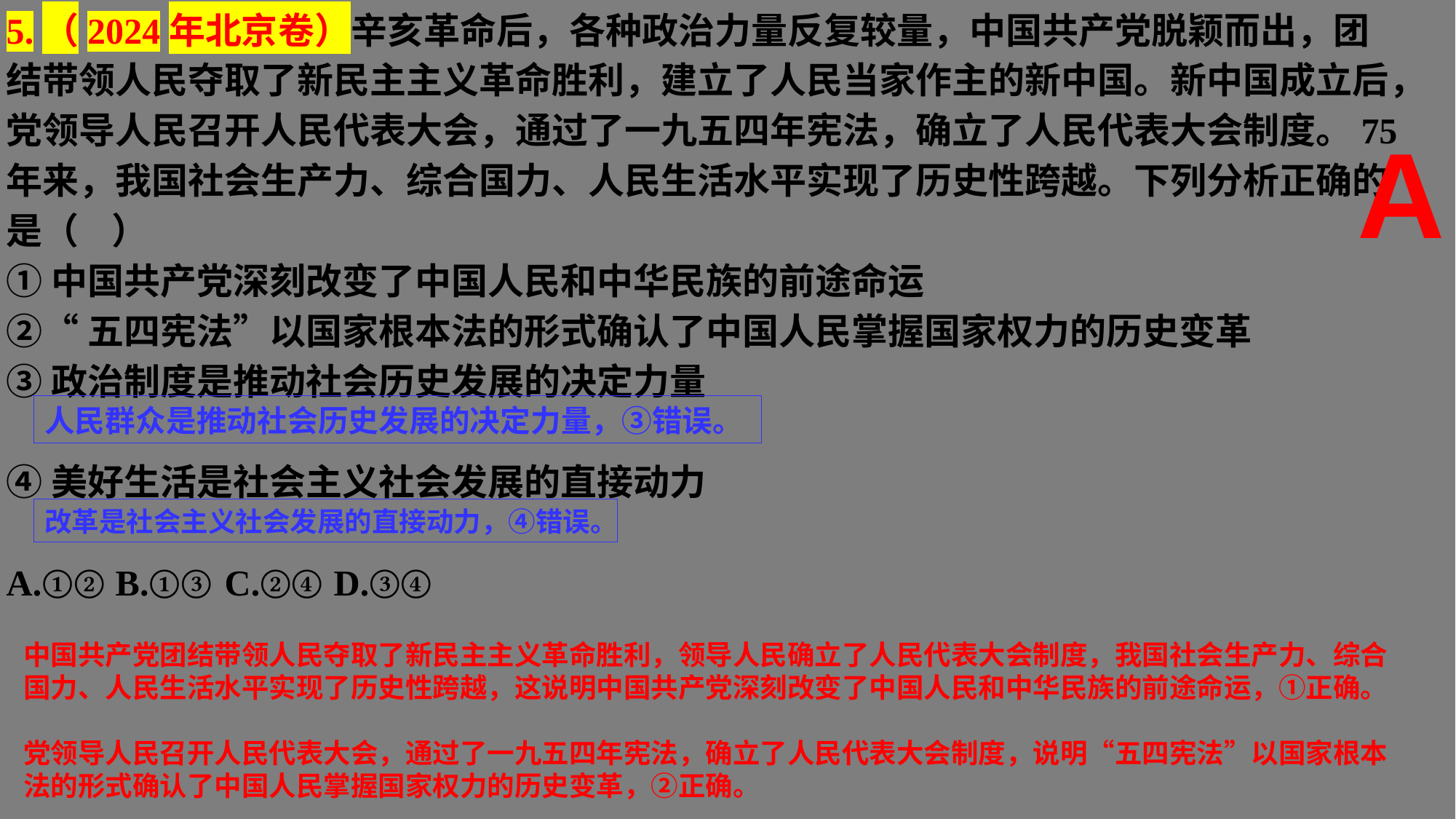

5.（2024年北京卷）辛亥革命后，各种政治力量反复较量，中国共产党脱颖而出，团结带领人民夺取了新民主主义革命胜利，建立了人民当家作主的新中国。新中国成立后，党领导人民召开人民代表大会，通过了一九五四年宪法，确立了人民代表大会制度。75年来，我国社会生产力、综合国力、人民生活水平实现了历史性跨越。下列分析正确的是（    ）
①中国共产党深刻改变了中国人民和中华民族的前途命运
②“五四宪法”以国家根本法的形式确认了中国人民掌握国家权力的历史变革
③政治制度是推动社会历史发展的决定力量

④美好生活是社会主义社会发展的直接动力

A.①②	B.①③	C.②④	D.③④
A
人民群众是推动社会历史发展的决定力量，③错误。
改革是社会主义社会发展的直接动力，④错误。
中国共产党团结带领人民夺取了新民主主义革命胜利，领导人民确立了人民代表大会制度，我国社会生产力、综合国力、人民生活水平实现了历史性跨越，这说明中国共产党深刻改变了中国人民和中华民族的前途命运，①正确。

党领导人民召开人民代表大会，通过了一九五四年宪法，确立了人民代表大会制度，说明“五四宪法”以国家根本法的形式确认了中国人民掌握国家权力的历史变革，②正确。